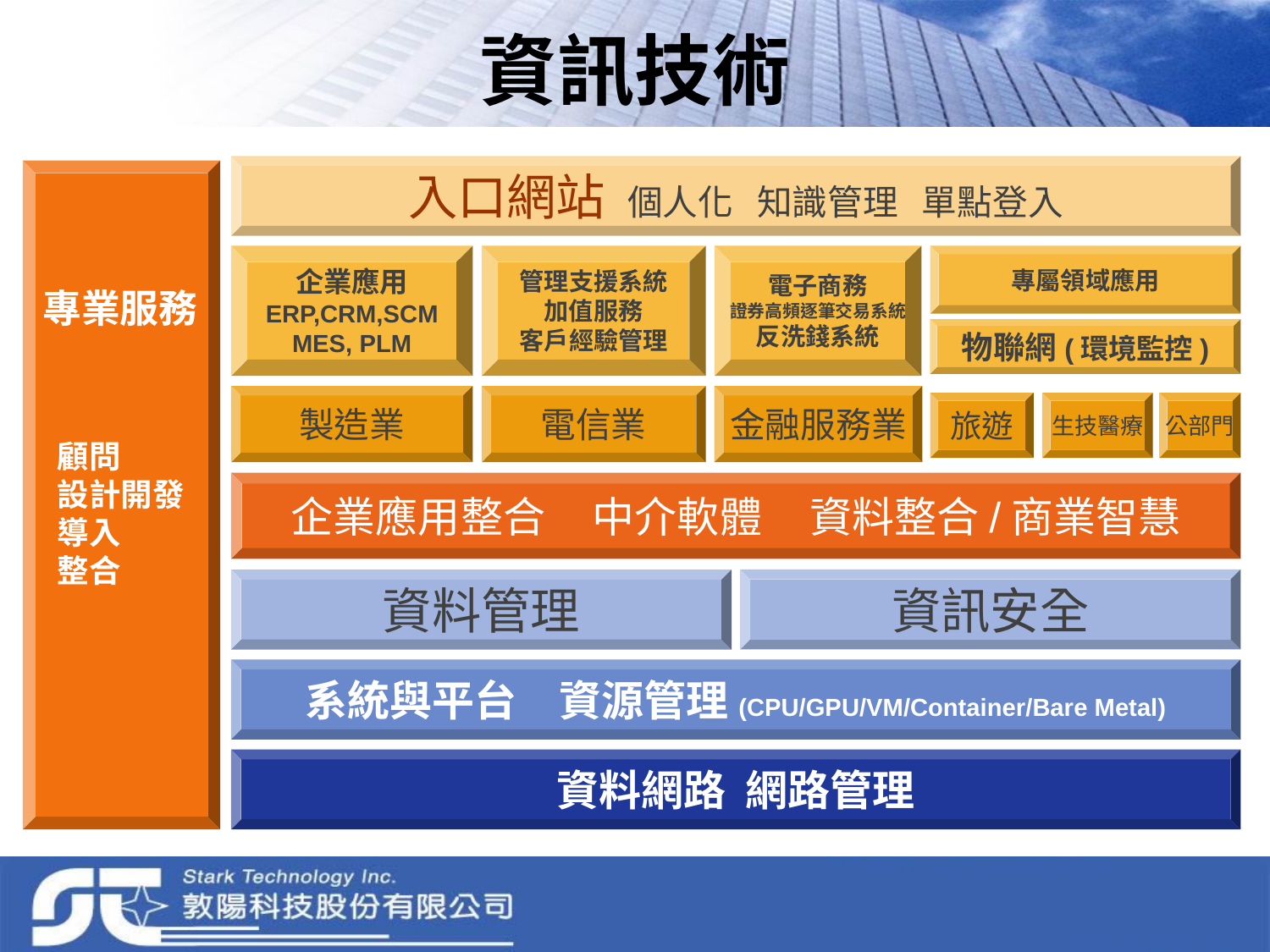

# 資訊技術
入口網站  個人化   知識管理   單點登入

企業應用
ERP,CRM,SCM
MES, PLM
管理支援系統
加值服務
客戶經驗管理
電子商務
證券高頻逐筆交易系統
反洗錢系統
專屬領域應用
物聯網(環境監控)
製造業
電信業
金融服務業
旅遊
生技醫療
公部門
企業應用整合     中介軟體     資料整合/商業智慧
資訊安全
資料管理
系統與平台　資源管理(CPU/GPU/VM/Container/Bare Metal)
資料網路  網路管理
專業服務
顧問
設計開發
導入
整合